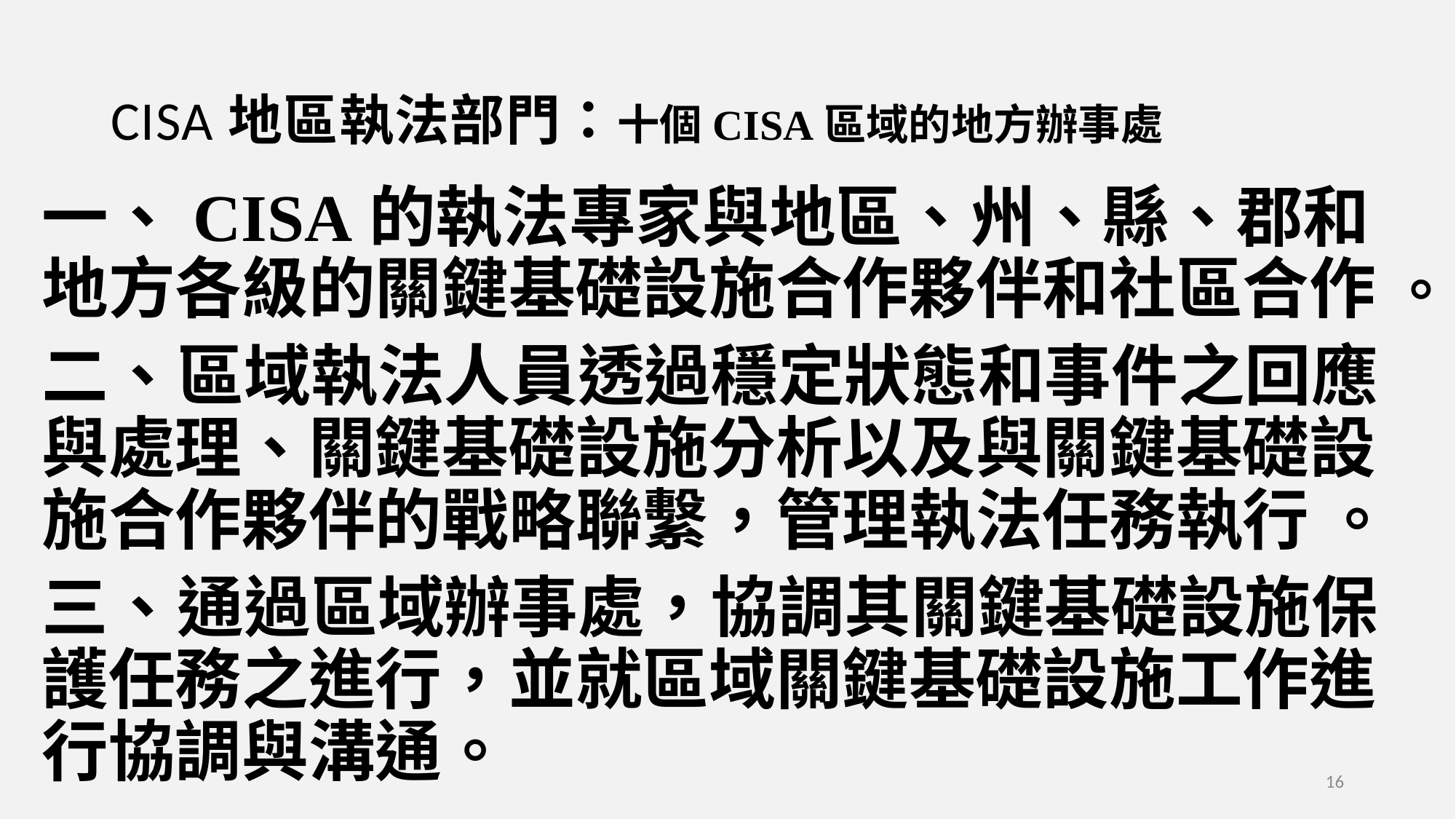

# CISA地區執法部門：十個CISA區域的地方辦事處
一、CISA的執法專家與地區、州、縣、郡和地方各級的關鍵基礎設施合作夥伴和社區合作 。
二、區域執法人員透過穩定狀態和事件之回應與處理、關鍵基礎設施分析以及與關鍵基礎設施合作夥伴的戰略聯繫，管理執法任務執行 。
三、通過區域辦事處，協調其關鍵基礎設施保護任務之進行，並就區域關鍵基礎設施工作進行協調與溝通。

16